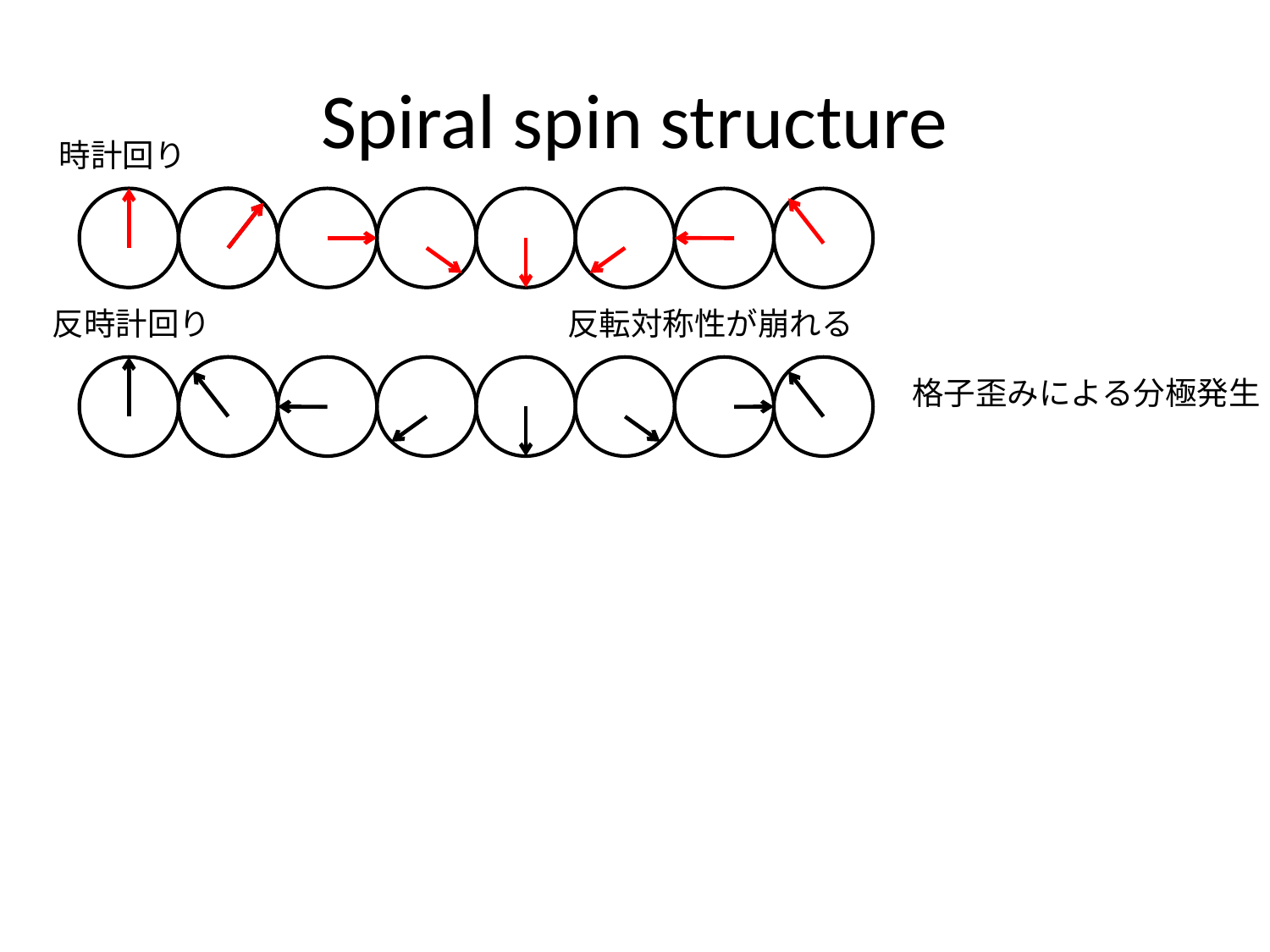

# Spiral spin structure
時計回り

反時計回り
反転対称性が崩れる

格子歪みによる分極発生